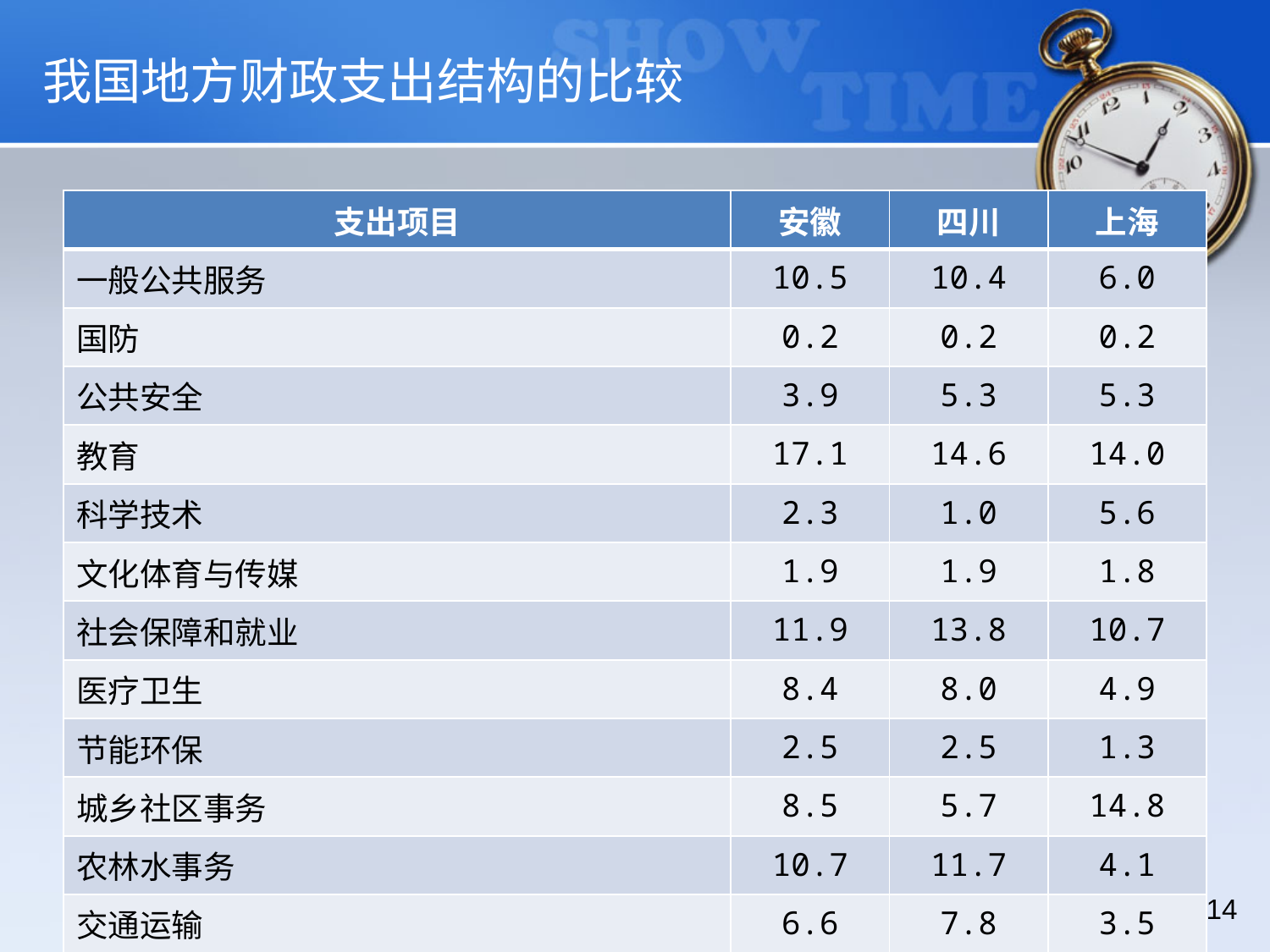

# 我国地方财政支出结构的比较
| 支出项目 | 安徽 | 四川 | 上海 |
| --- | --- | --- | --- |
| 一般公共服务 | 10.5 | 10.4 | 6.0 |
| 国防 | 0.2 | 0.2 | 0.2 |
| 公共安全 | 3.9 | 5.3 | 5.3 |
| 教育 | 17.1 | 14.6 | 14.0 |
| 科学技术 | 2.3 | 1.0 | 5.6 |
| 文化体育与传媒 | 1.9 | 1.9 | 1.8 |
| 社会保障和就业 | 11.9 | 13.8 | 10.7 |
| 医疗卫生 | 8.4 | 8.0 | 4.9 |
| 节能环保 | 2.5 | 2.5 | 1.3 |
| 城乡社区事务 | 8.5 | 5.7 | 14.8 |
| 农林水事务 | 10.7 | 11.7 | 4.1 |
| 交通运输 | 6.6 | 7.8 | 3.5 |
2018/12/13
14